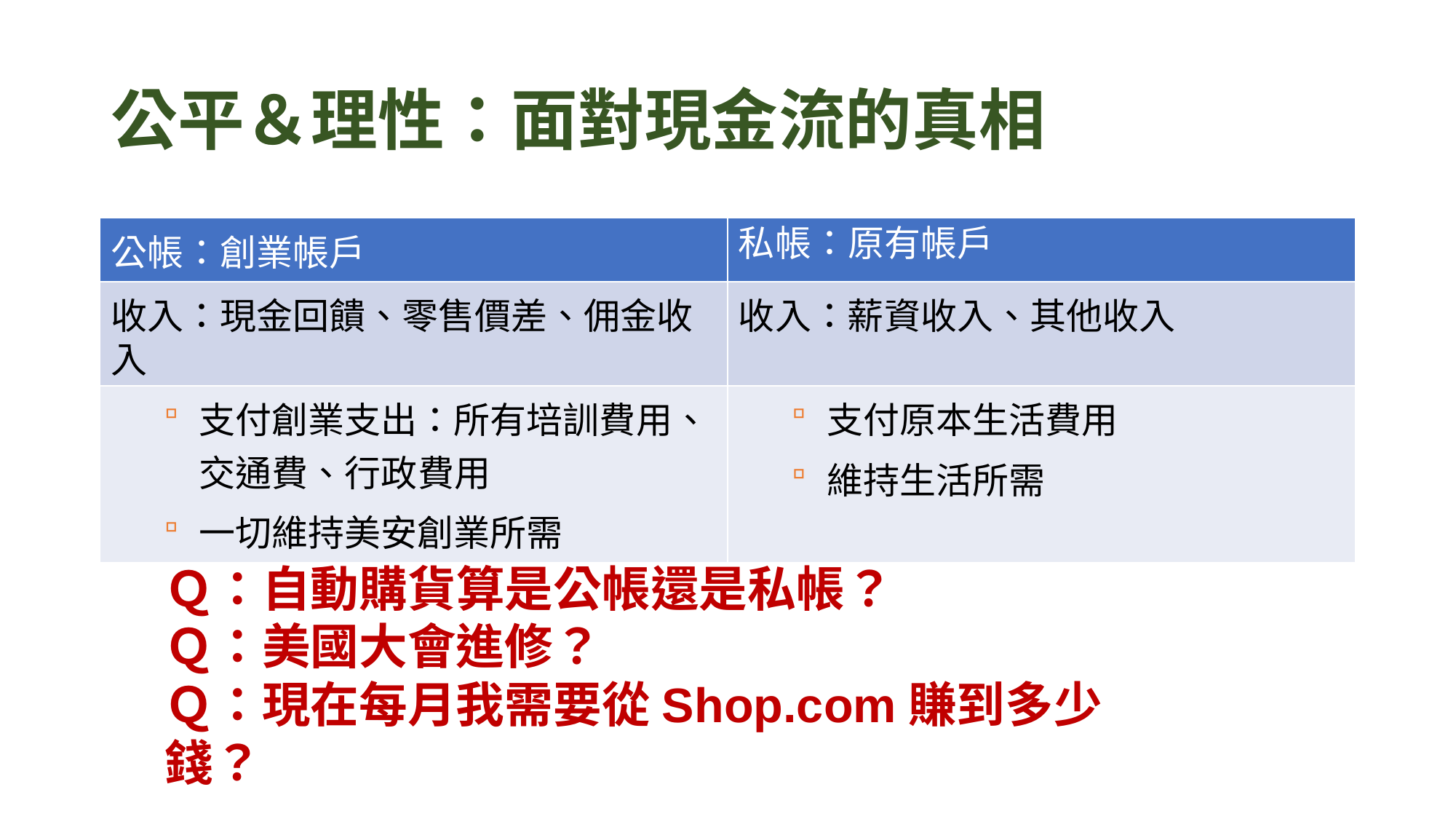

# 公平＆理性：面對現金流的真相
| 公帳：創業帳戶 | 私帳：原有帳戶 |
| --- | --- |
| 收入：現金回饋、零售價差、佣金收入 | 收入：薪資收入、其他收入 |
| 支付創業支出：所有培訓費用、交通費、行政費用 一切維持美安創業所需 | 支付原本生活費用 維持生活所需 |
Ｑ：自動購貨算是公帳還是私帳？
Ｑ：美國大會進修？
Ｑ：現在每月我需要從Shop.com賺到多少錢？